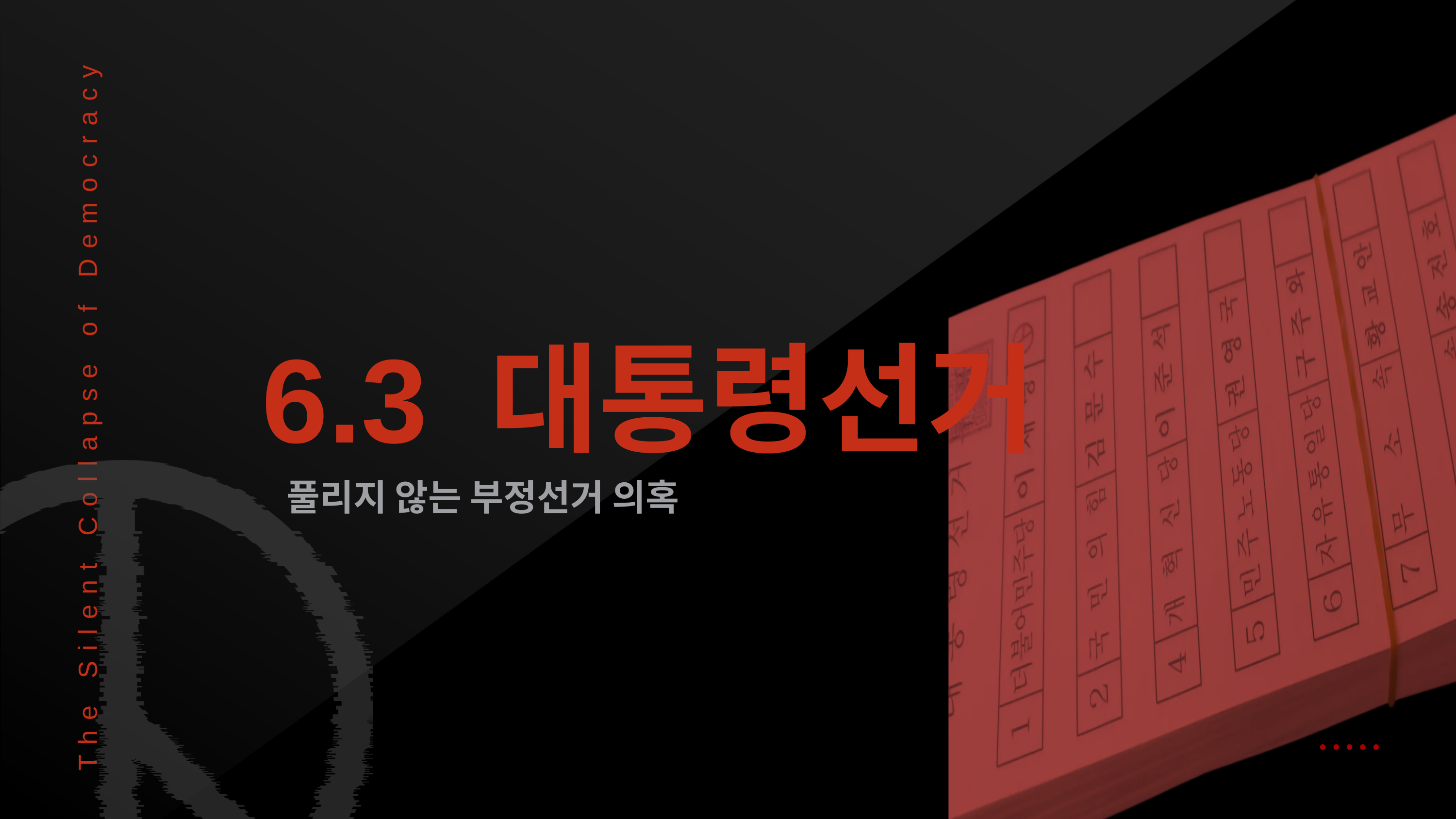

6.3 대통령선거
The Silent Collapse of Democracy

풀리지 않는 부정선거 의혹